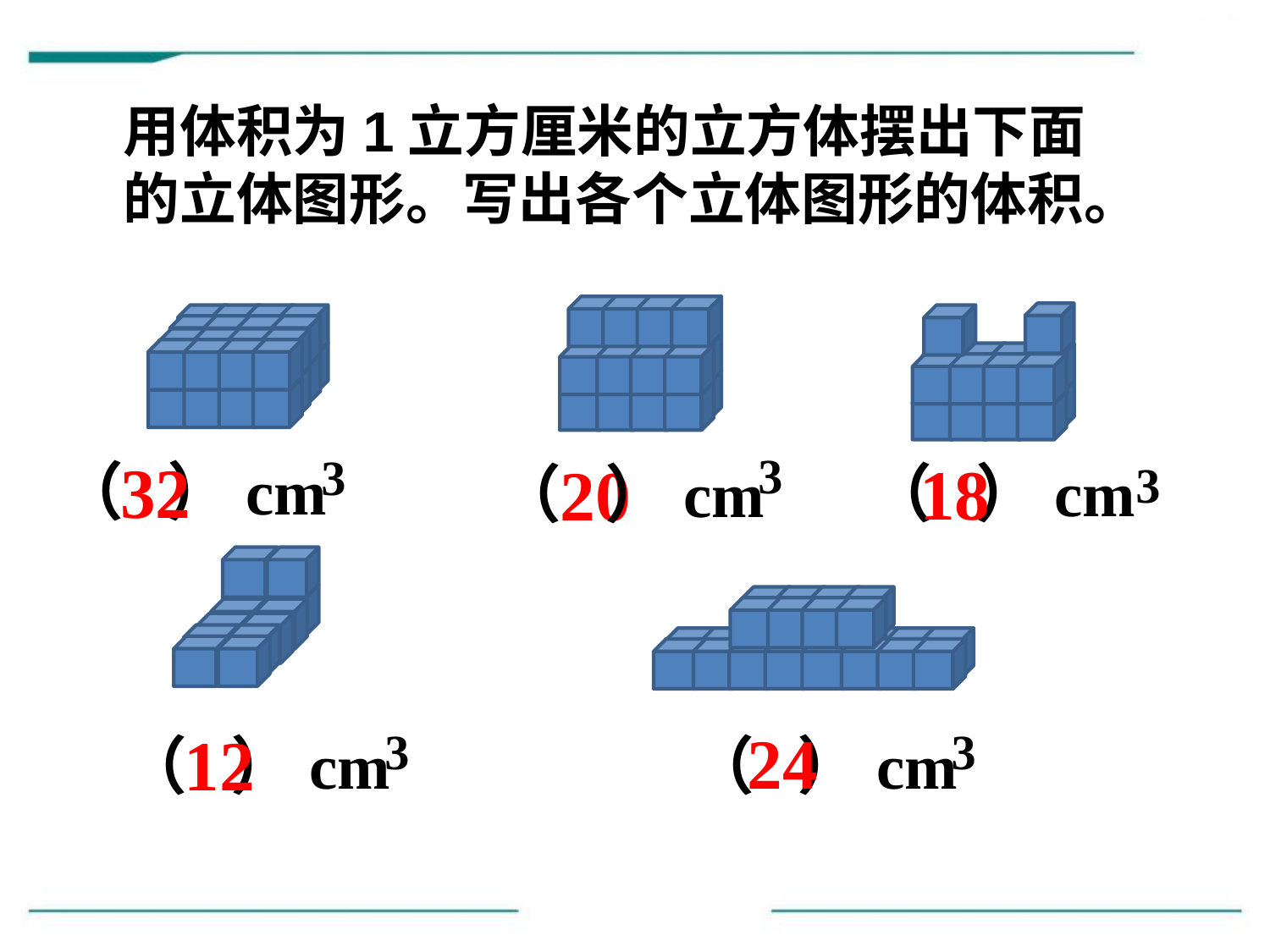

用体积为1立方厘米的立方体摆出下面的立体图形。写出各个立体图形的体积。

3
（   ）cm
3
（   ）cm
32
18
20
3
（   ）cm

24
3
（   ）cm
12
3
（   ）cm